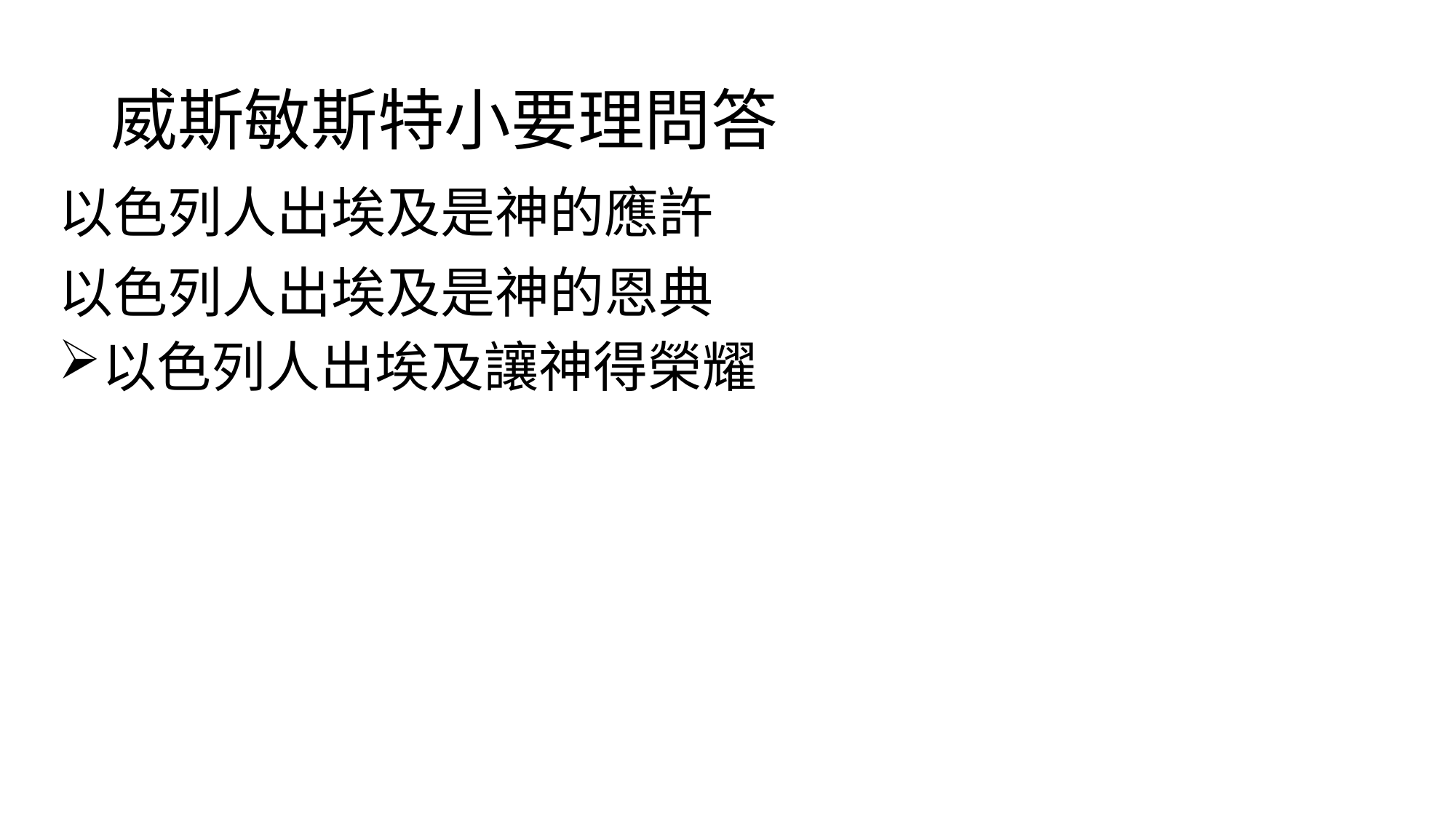

# 威斯敏斯特小要理問答
以色列人出埃及是神的應許
以色列人出埃及是神的恩典
以色列人出埃及讓神得榮耀